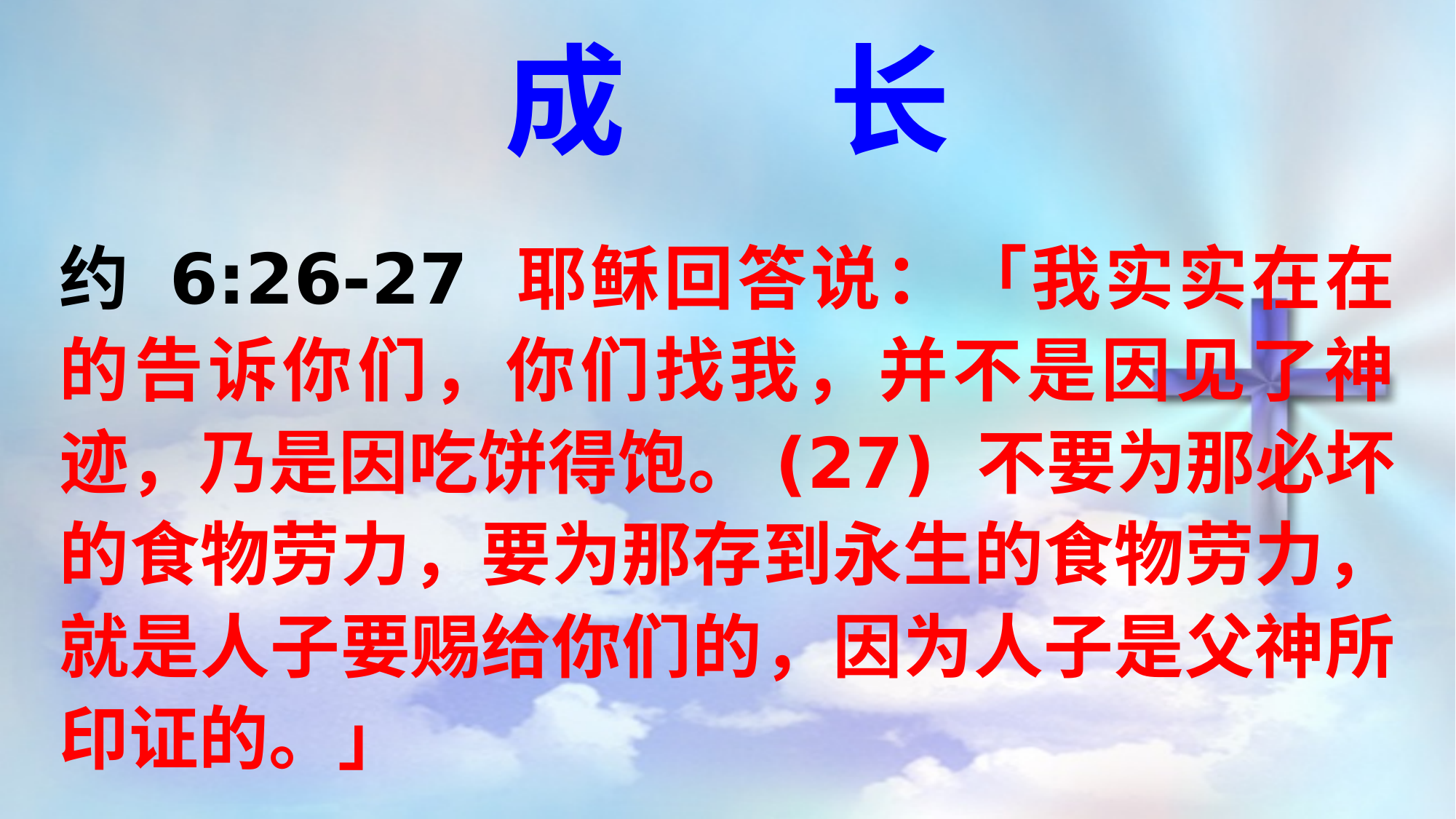

成   长
约 6:26-27 耶稣回答说：「我实实在在的告诉你们，你们找我，并不是因见了神迹，乃是因吃饼得饱。(27) 不要为那必坏的食物劳力，要为那存到永生的食物劳力，就是人子要赐给你们的，因为人子是父神所印证的。」